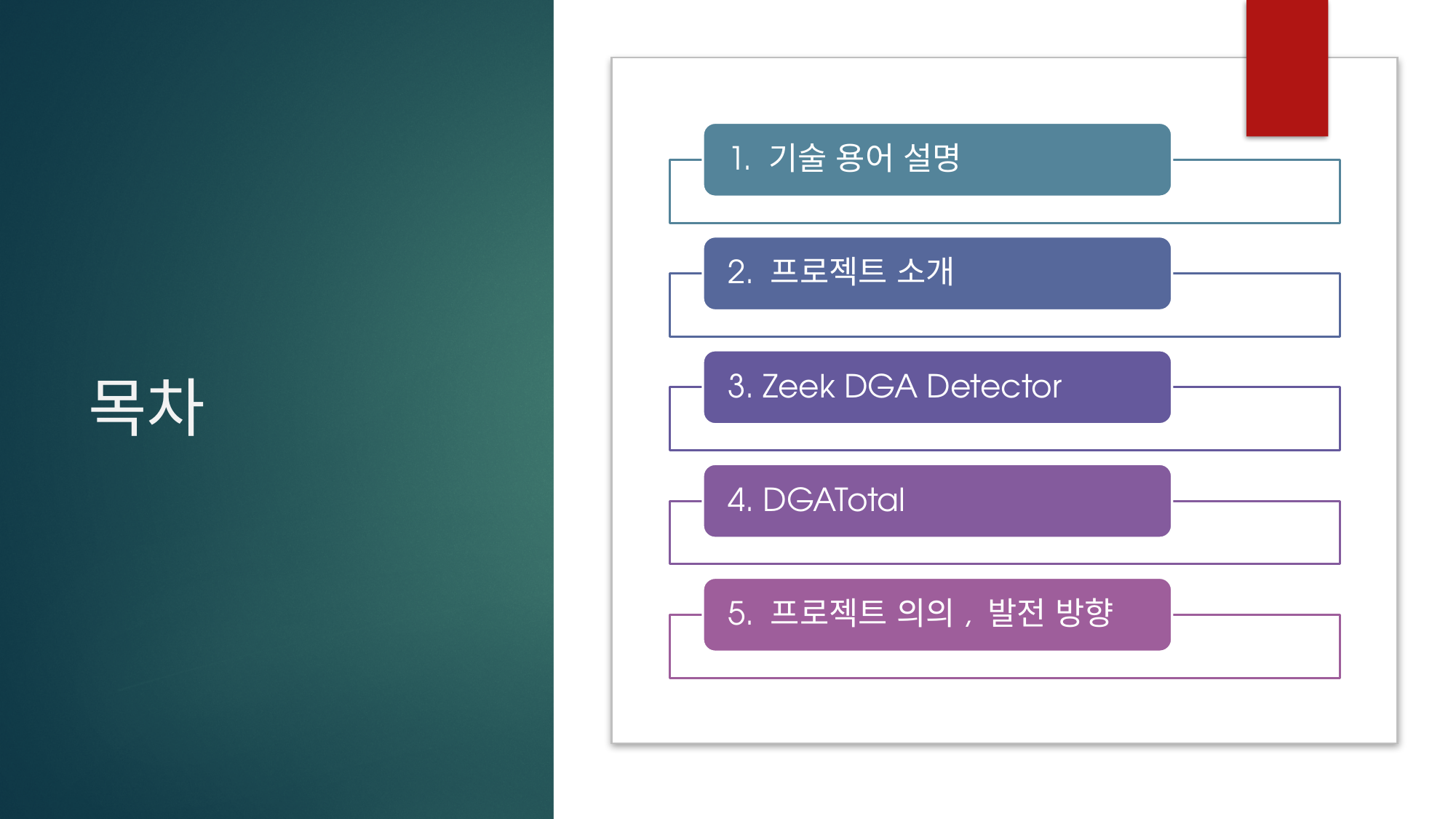

1. 기술 용어 설명
2. 프로젝트 소개
3. Zeek DGA Detector
4. DGATotal
5. 프로젝트 의의, 발전 방향
# 목차